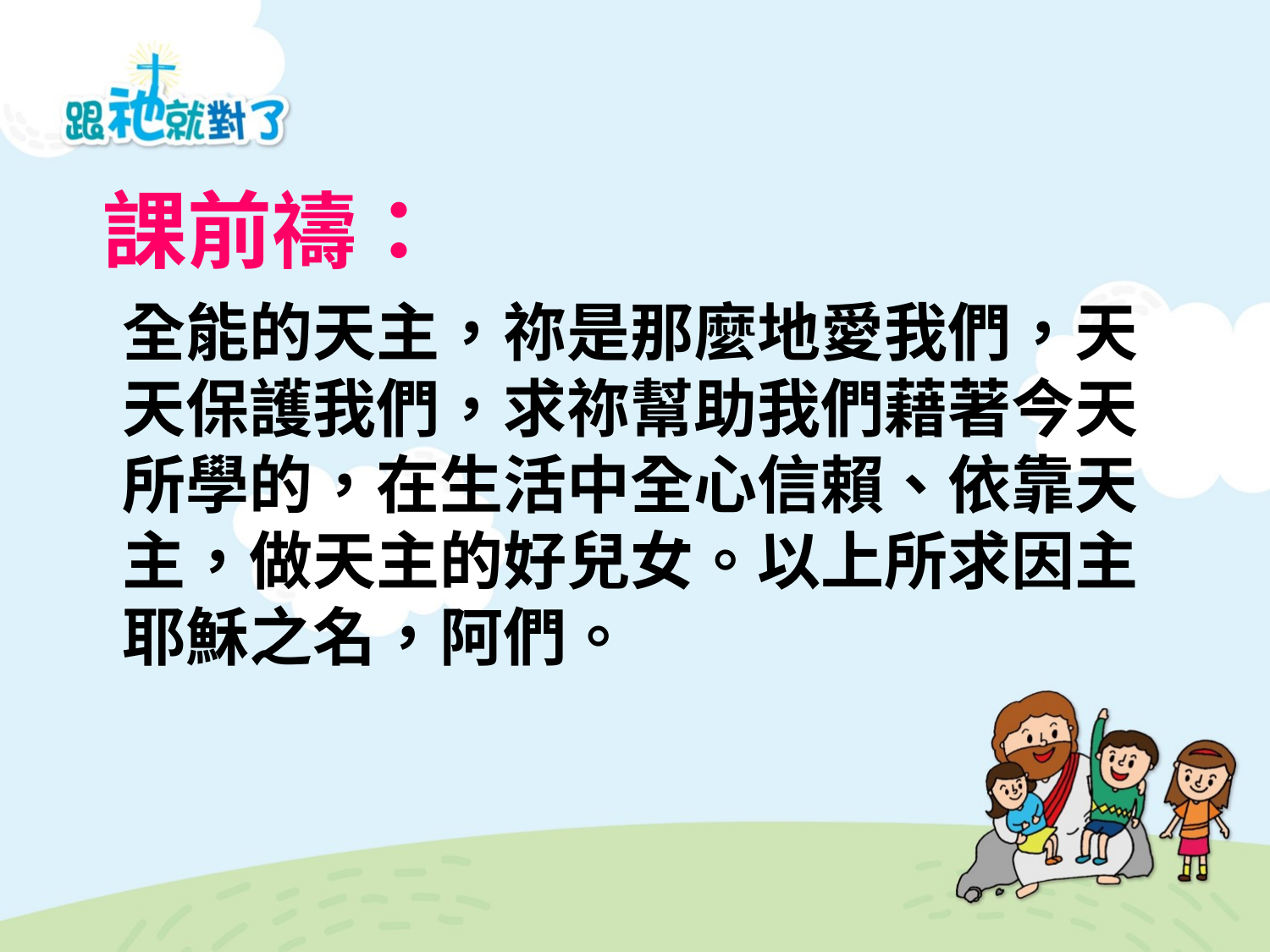

課前禱：
全能的天主，祢是那麼地愛我們，天天保護我們，求祢幫助我們藉著今天所學的，在生活中全心信賴、依靠天主，做天主的好兒女。以上所求因主耶穌之名，阿們。